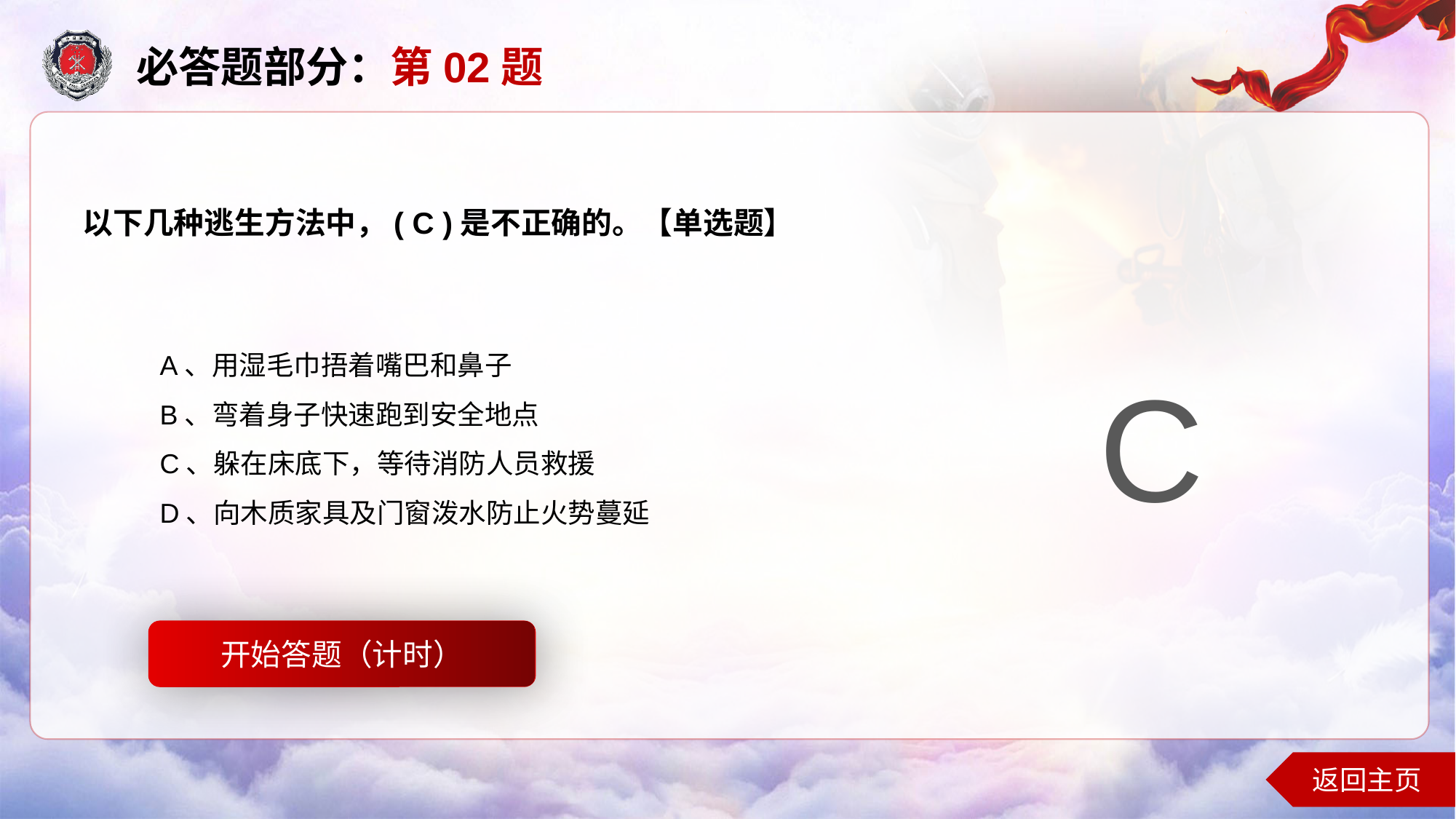

必答题部分：第02题
以下几种逃生方法中，( C )是不正确的。【单选题】
A、用湿毛巾捂着嘴巴和鼻子
B、弯着身子快速跑到安全地点
C、躲在床底下，等待消防人员救援
D、向木质家具及门窗泼水防止火势蔓延
C
开始答题（计时）
开始答题
返回主页